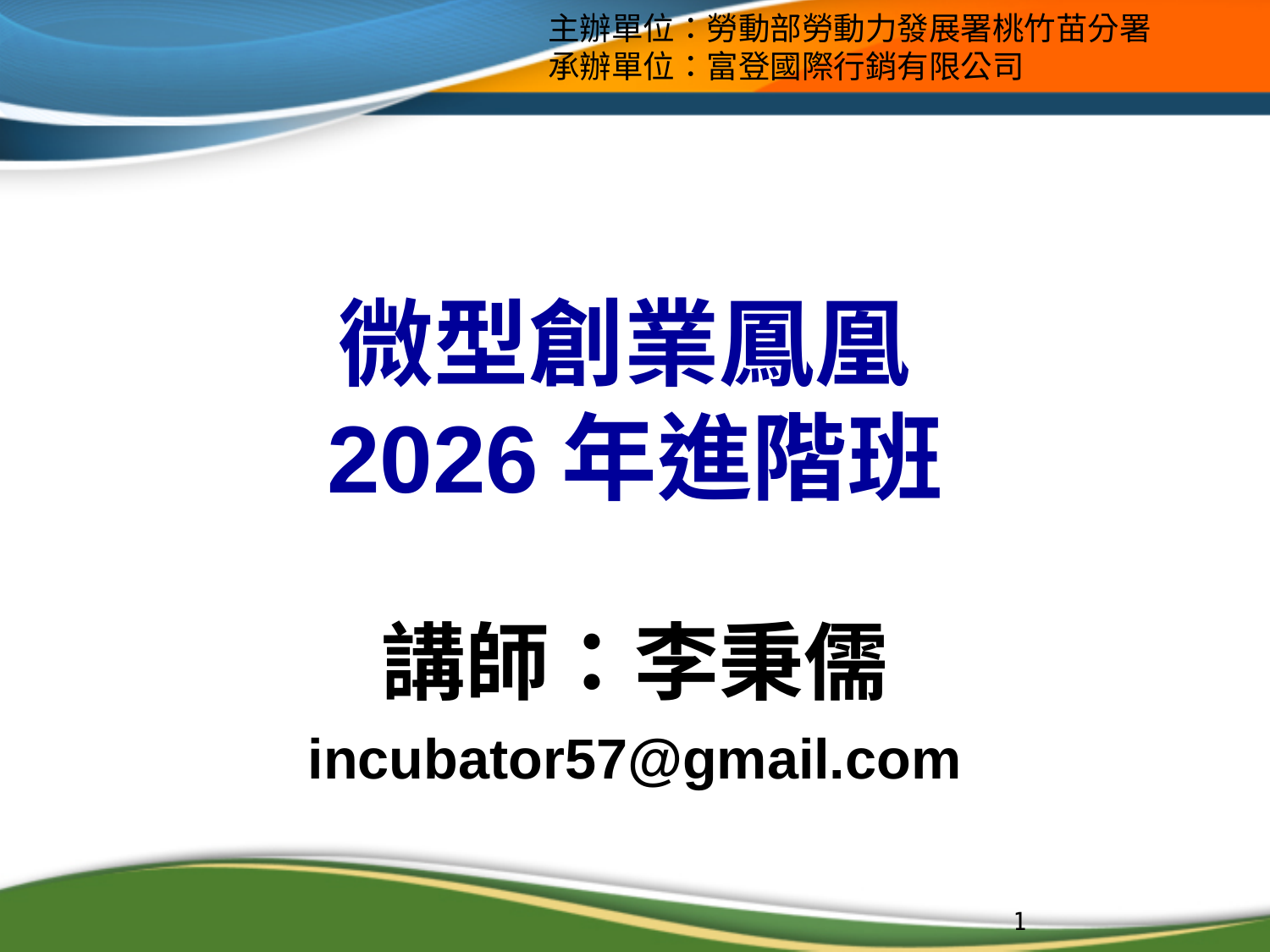

主辦單位：勞動部勞動力發展署桃竹苗分署
承辦單位：富登國際行銷有限公司
# 微型創業鳳凰 2026年進階班

講師：李秉儒
incubator57@gmail.com
1